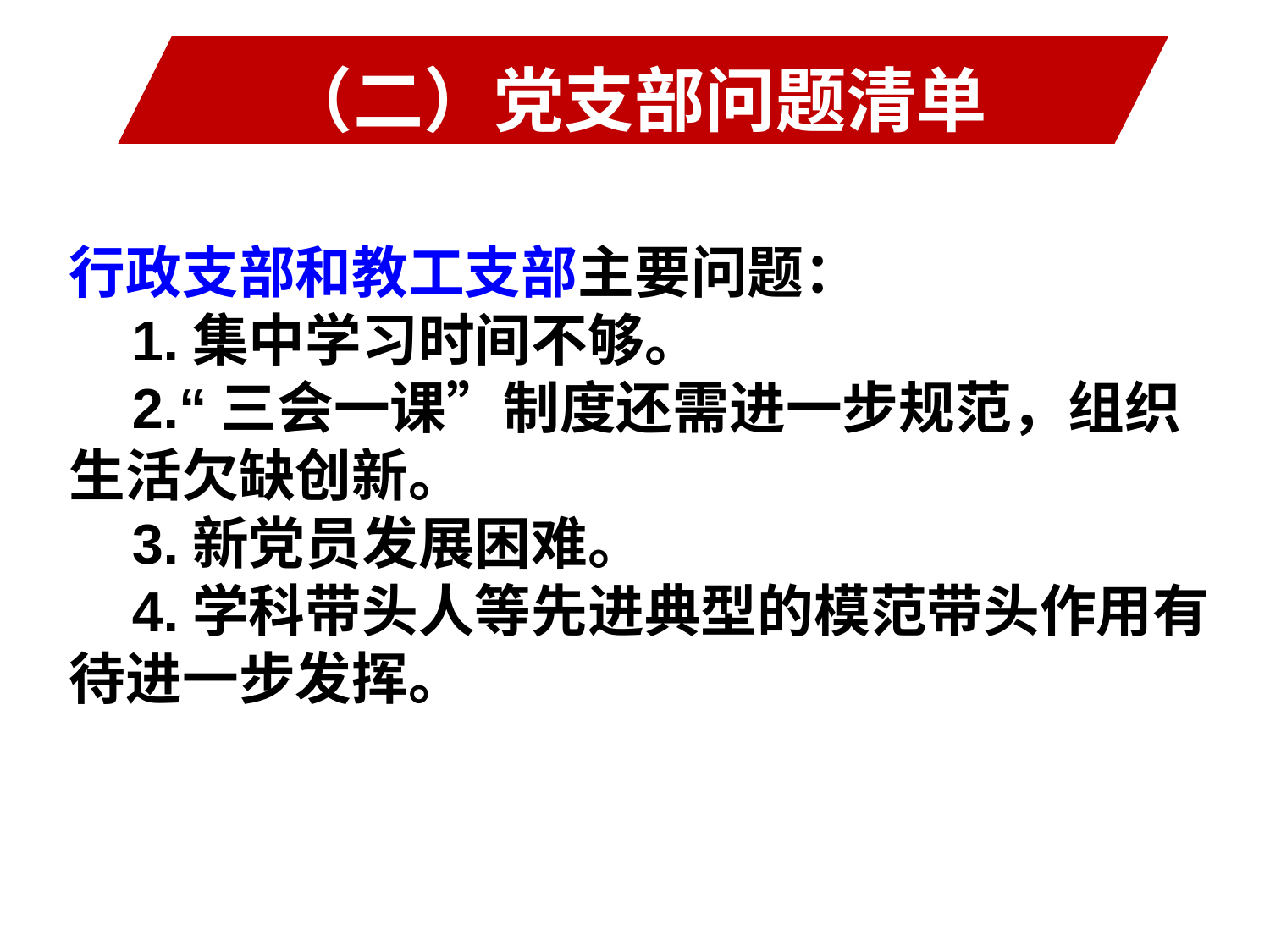

（二）党支部问题清单
行政支部和教工支部主要问题：
    1.集中学习时间不够。
    2.“三会一课”制度还需进一步规范，组织生活欠缺创新。
    3.新党员发展困难。
    4.学科带头人等先进典型的模范带头作用有待进一步发挥。